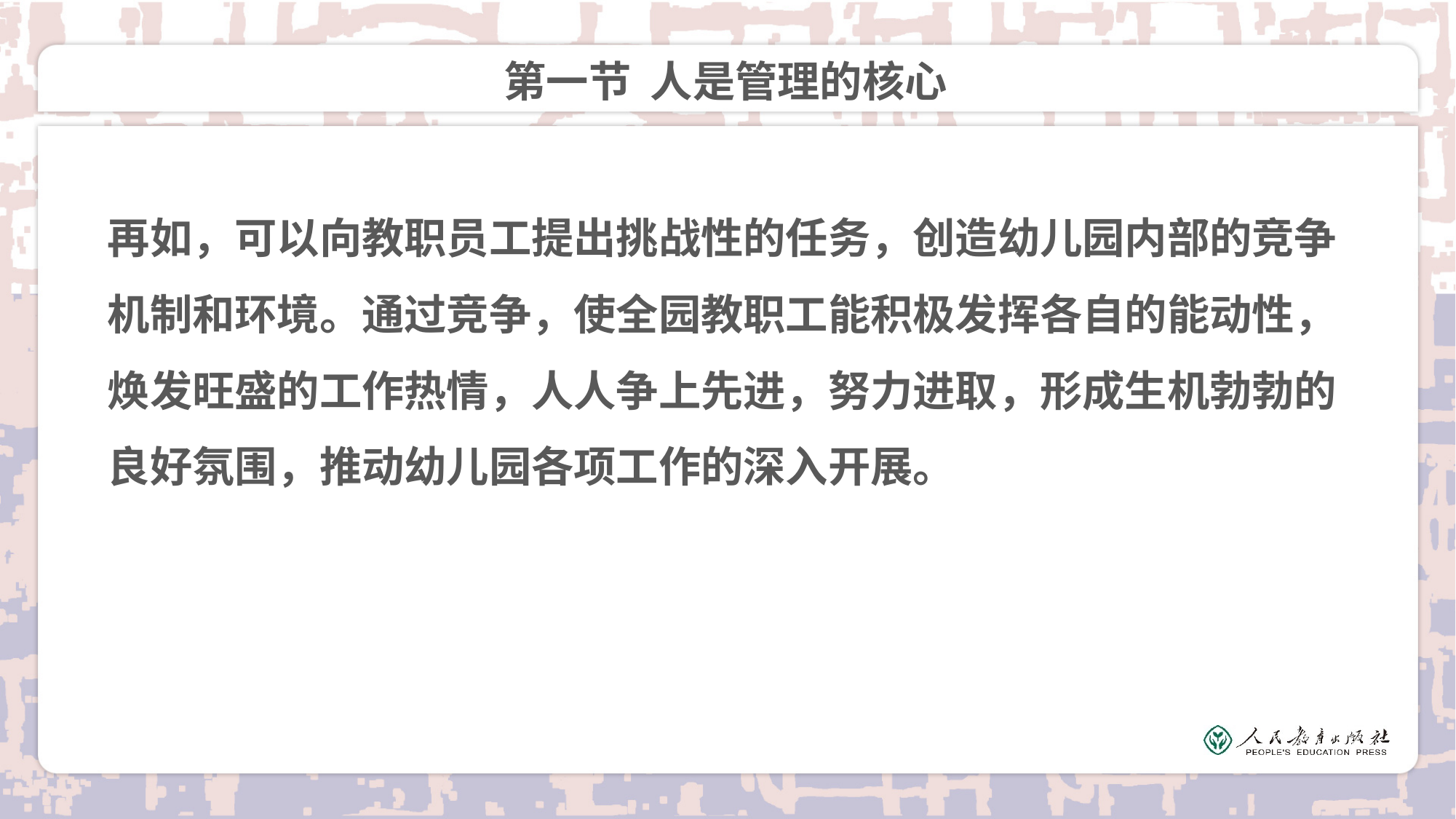

# 第一节  人是管理的核心
再如，可以向教职员工提出挑战性的任务，创造幼儿园内部的竞争机制和环境。通过竞争，使全园教职工能积极发挥各自的能动性，焕发旺盛的工作热情，人人争上先进，努力进取，形成生机勃勃的良好氛围，推动幼儿园各项工作的深入开展。